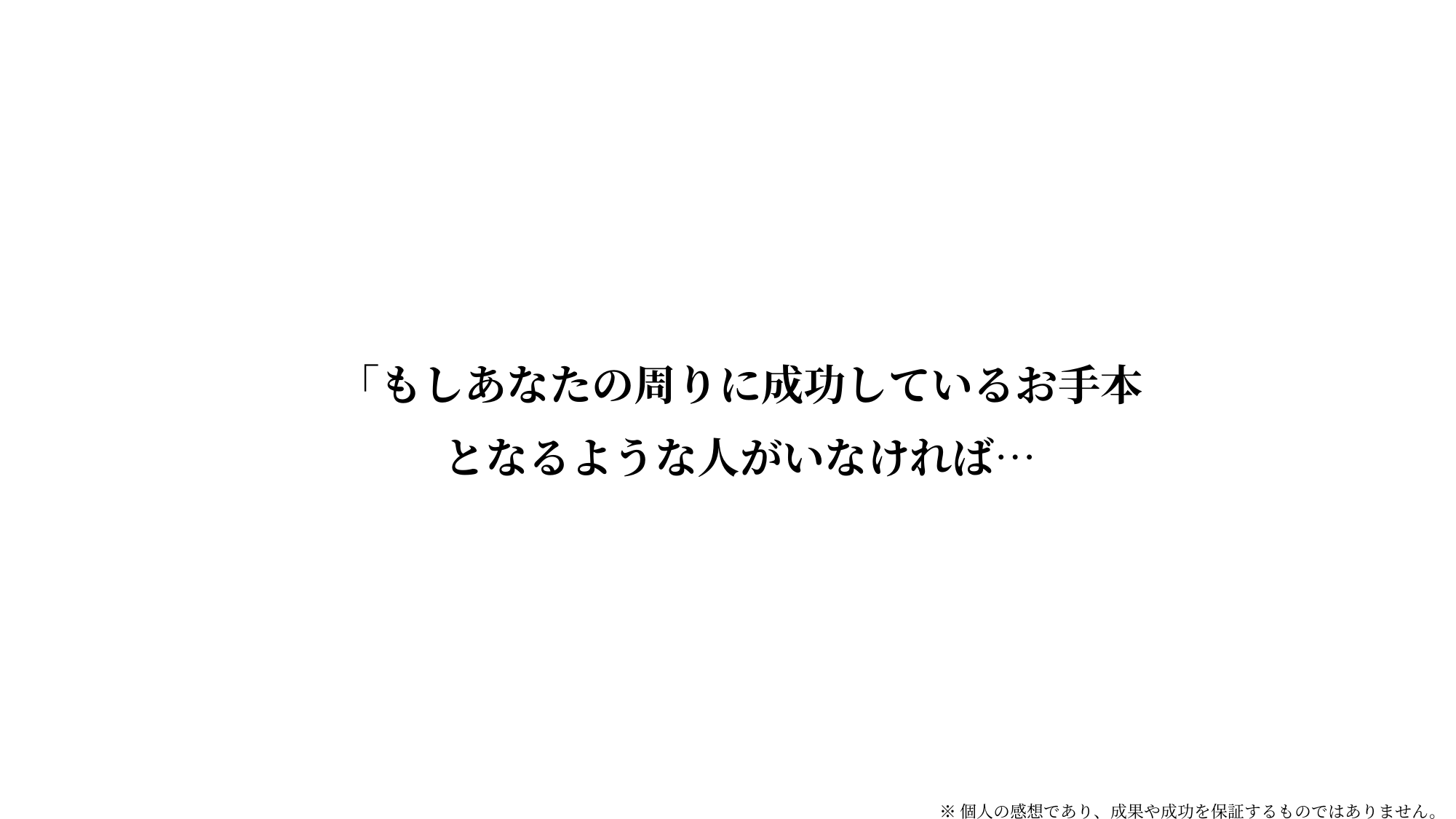

「もしあなたの周りに成功しているお手本
となるような人がいなければ…
※個人の感想であり、成果や成功を保証するものではありません。